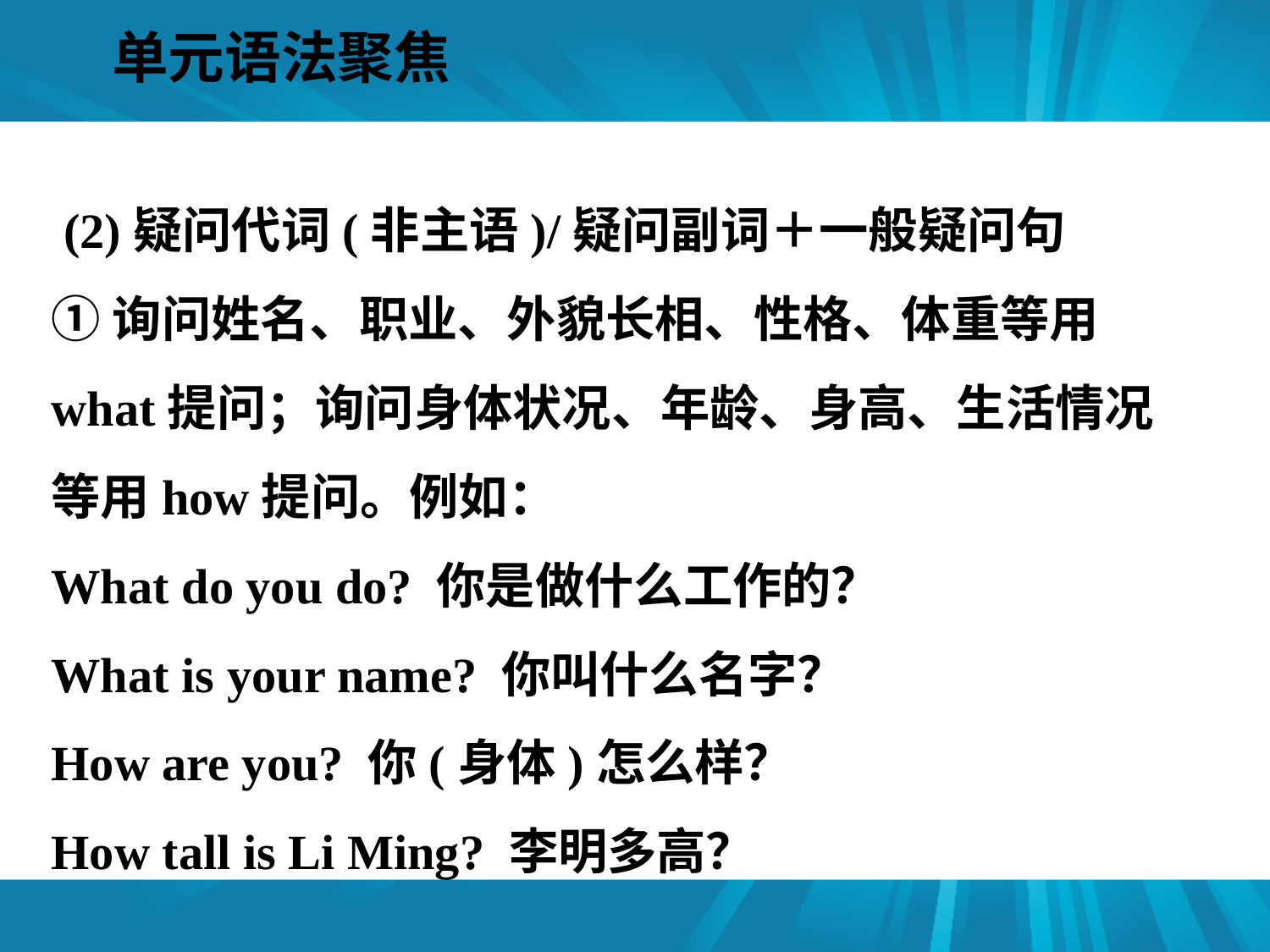

单元语法聚焦
#
 (2)疑问代词(非主语)/疑问副词＋一般疑问句
①询问姓名、职业、外貌长相、性格、体重等用what提问；询问身体状况、年龄、身高、生活情况等用how提问。例如：
What do you do? 你是做什么工作的？
What is your name? 你叫什么名字？
How are you? 你(身体)怎么样？
How tall is Li Ming? 李明多高？